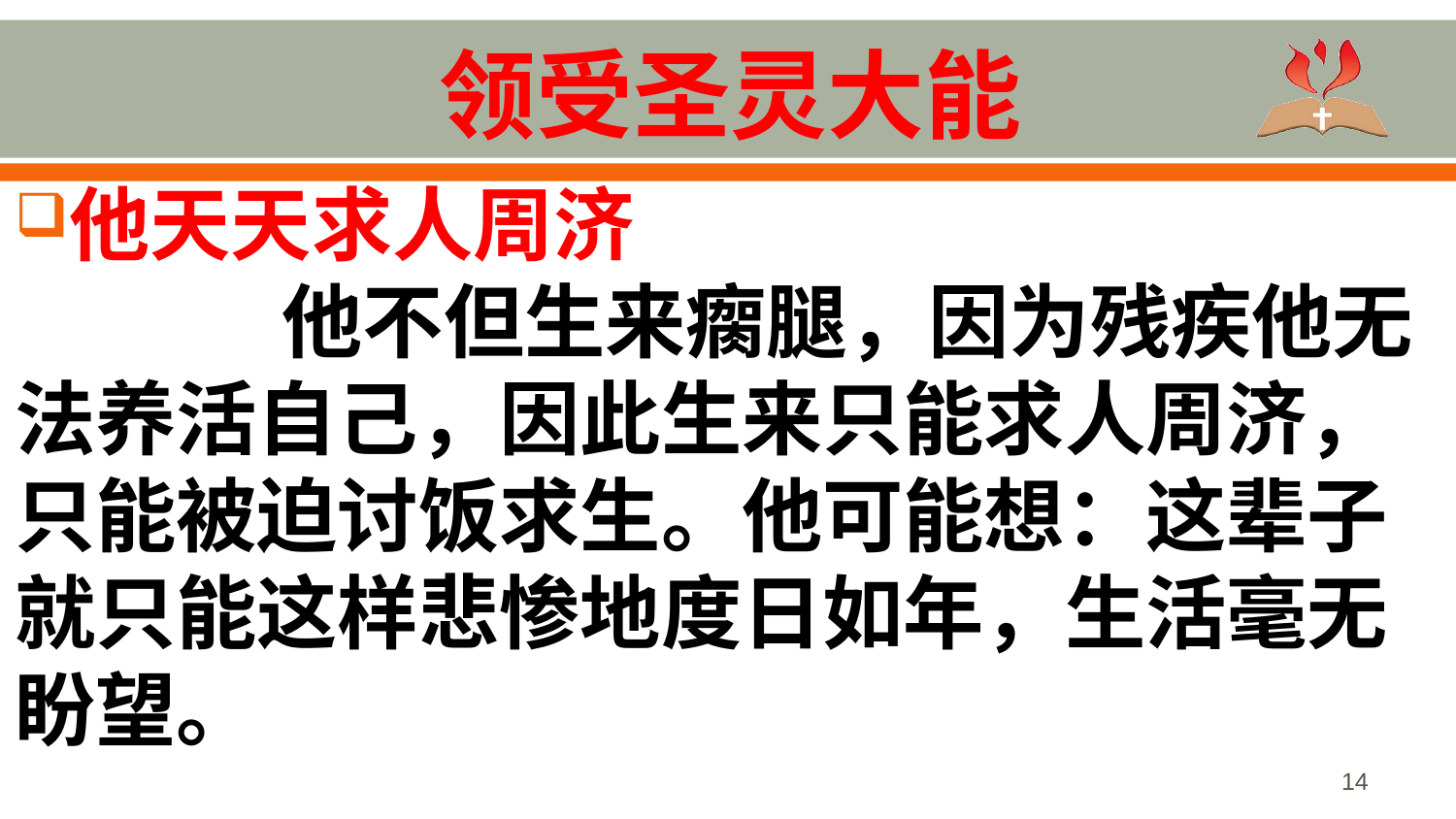

# 领受圣灵大能
他天天求人周济
          他不但生来瘸腿，因为残疾他无法养活自己，因此生来只能求人周济，只能被迫讨饭求生。他可能想：这辈子就只能这样悲惨地度日如年，生活毫无盼望。
14